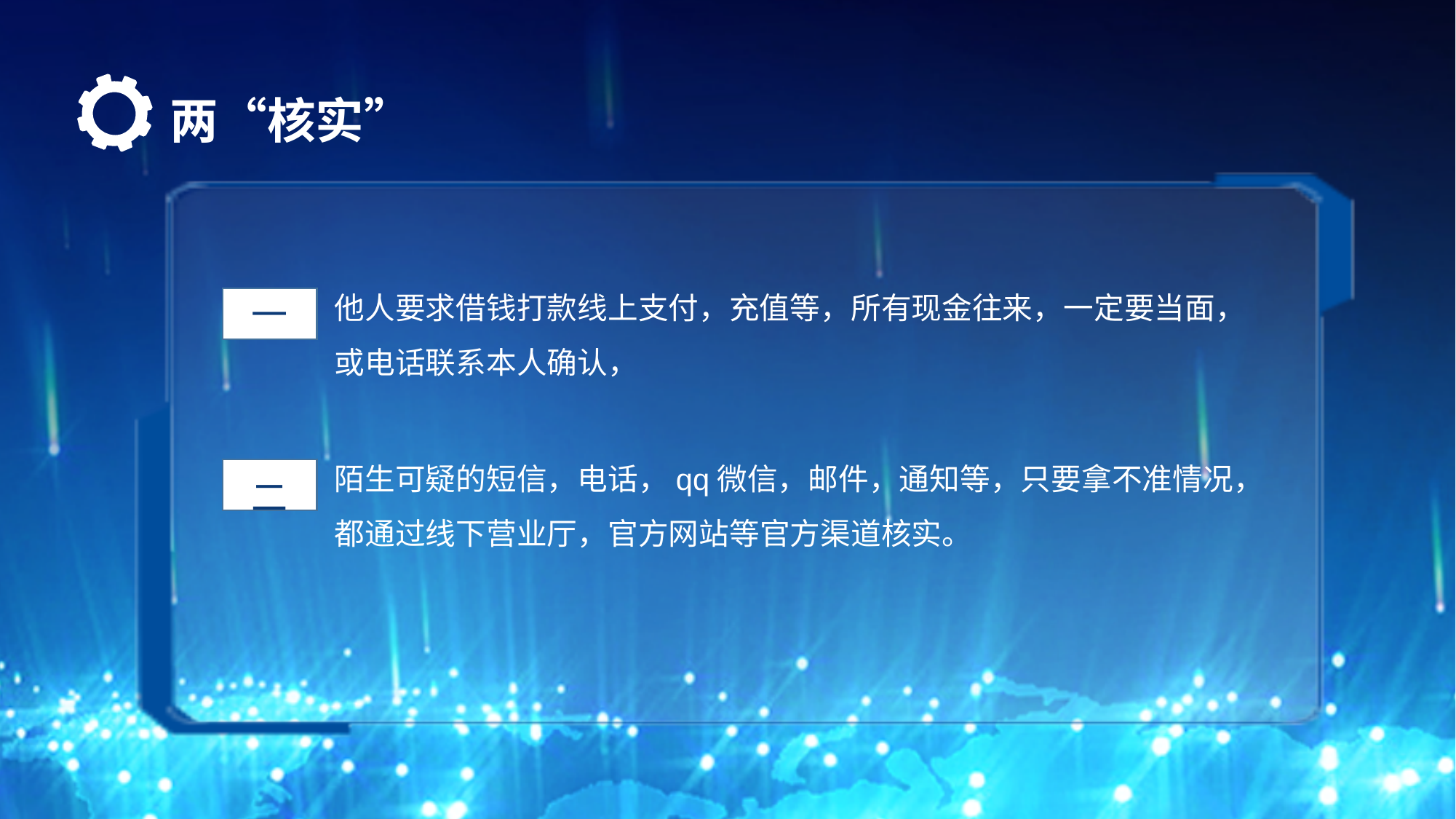

# 两“核实”
他人要求借钱打款线上支付，充值等，所有现金往来，一定要当面，或电话联系本人确认，
一
陌生可疑的短信，电话，qq微信，邮件，通知等，只要拿不准情况，都通过线下营业厅，官方网站等官方渠道核实。
二